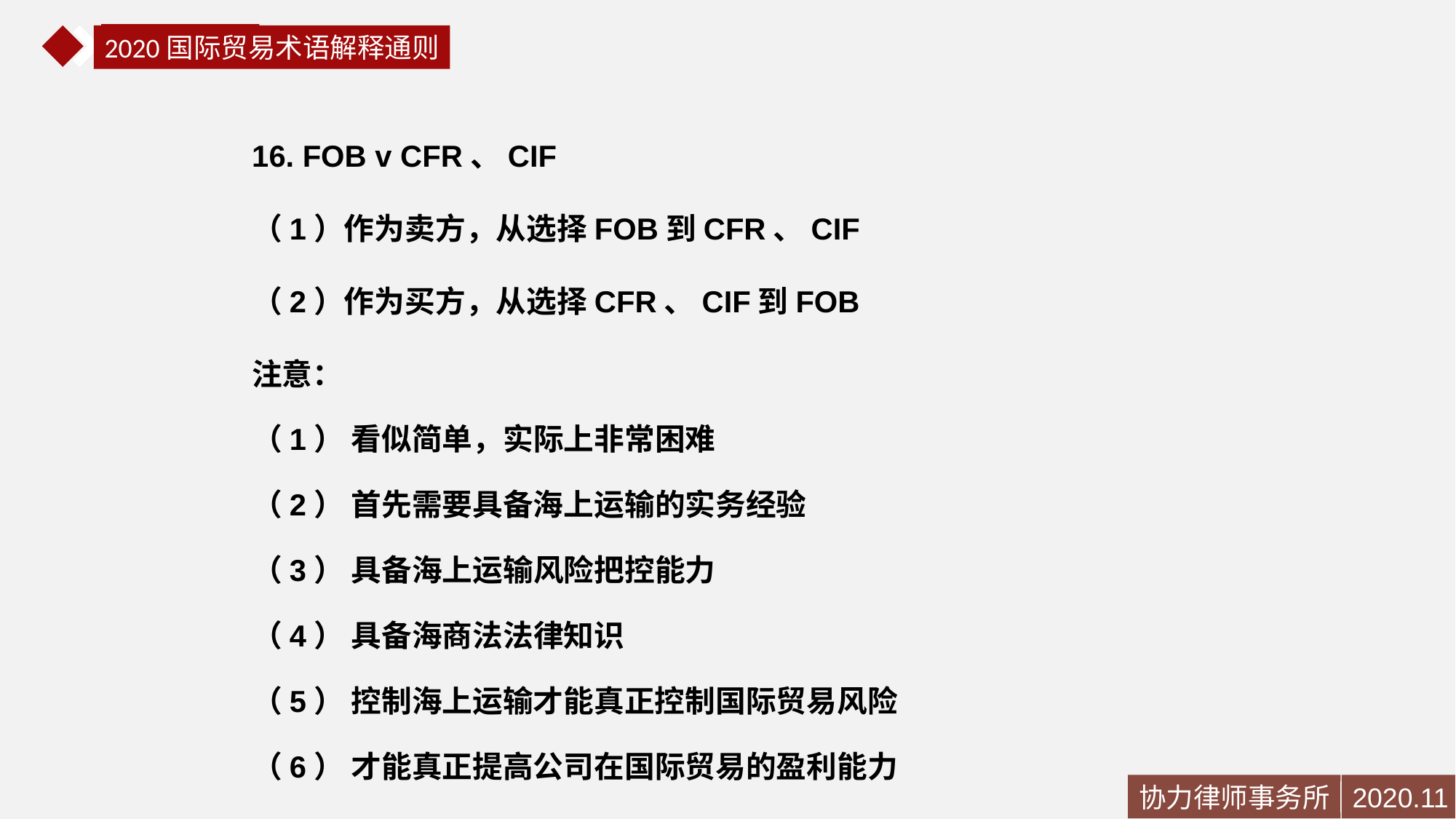

国际贸易法

2020国际贸易术语解释通则

16. FOB v CFR、CIF

（1）作为卖方，从选择FOB到CFR、CIF

（2）作为买方，从选择CFR、CIF到FOB

注意：

（1） 看似简单，实际上非常困难

（2） 首先需要具备海上运输的实务经验

（3） 具备海上运输风险把控能力

（4） 具备海商法法律知识

（5） 控制海上运输才能真正控制国际贸易风险

（6） 才能真正提高公司在国际贸易的盈利能力

协力律师事务所
2020.11